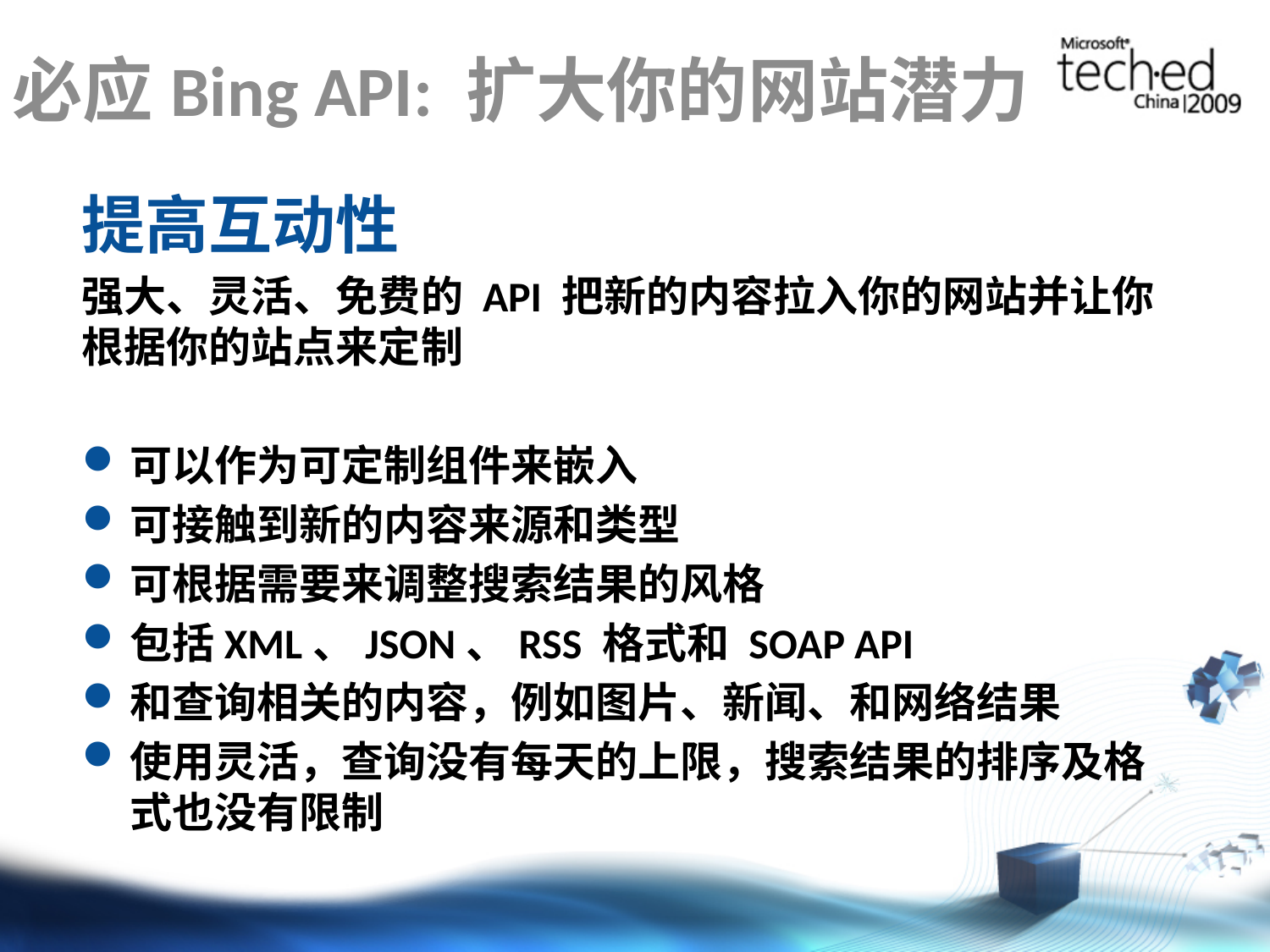

# 必应Bing API: 扩大你的网站潜力
提高互动性
强大、灵活、免费的 API 把新的内容拉入你的网站并让你根据你的站点来定制

可以作为可定制组件来嵌入
可接触到新的内容来源和类型
可根据需要来调整搜索结果的风格
包括XML、JSON、RSS 格式和 SOAP API
和查询相关的内容，例如图片、新闻、和网络结果
使用灵活，查询没有每天的上限，搜索结果的排序及格式也没有限制